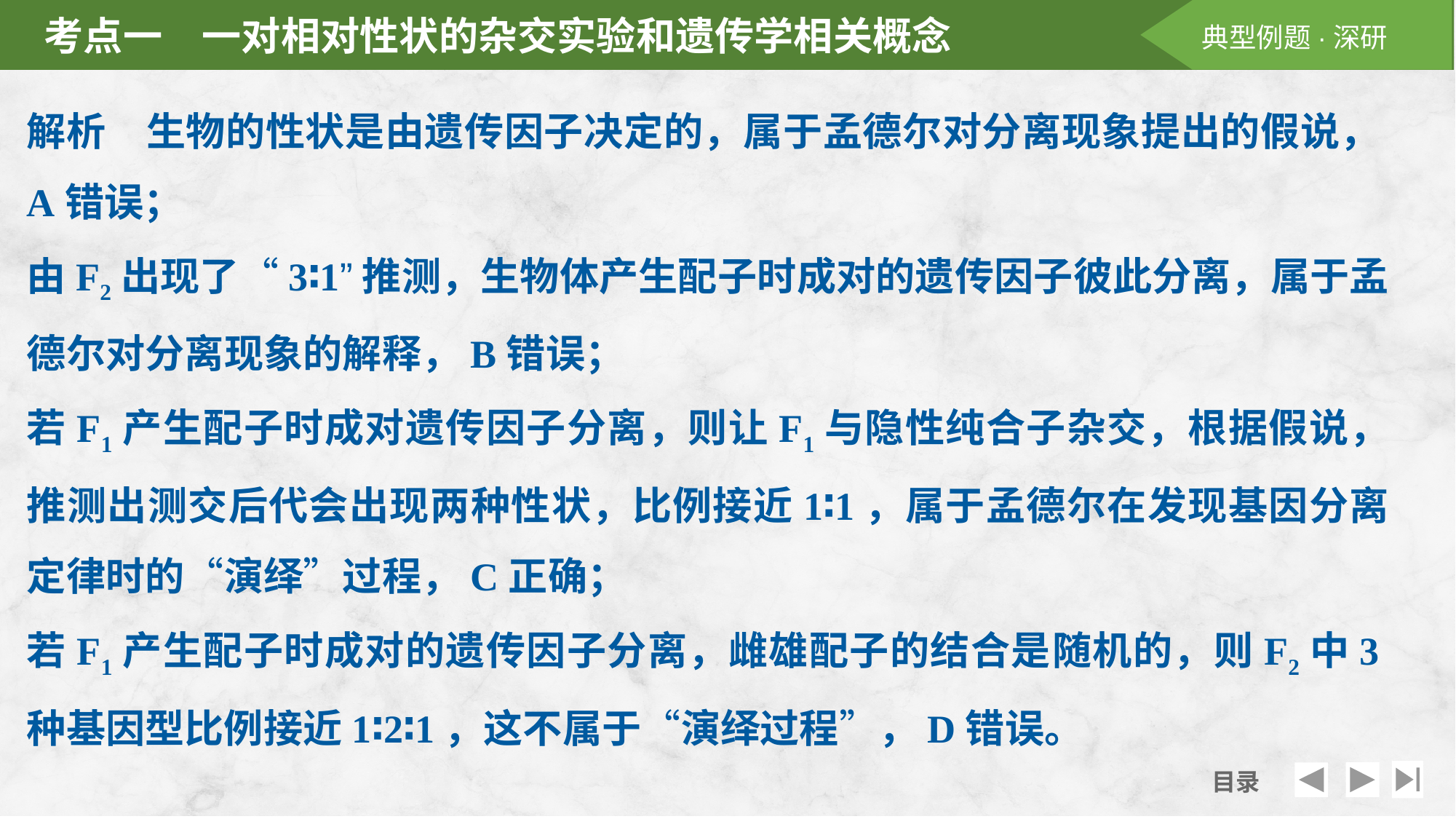

解析　生物的性状是由遗传因子决定的，属于孟德尔对分离现象提出的假说，A错误；
由F2出现了“3∶1”推测，生物体产生配子时成对的遗传因子彼此分离，属于孟德尔对分离现象的解释，B错误；
若F1产生配子时成对遗传因子分离，则让F1与隐性纯合子杂交，根据假说，推测出测交后代会出现两种性状，比例接近1∶1，属于孟德尔在发现基因分离定律时的“演绎”过程，C正确；
若F1产生配子时成对的遗传因子分离，雌雄配子的结合是随机的，则F2中3种基因型比例接近1∶2∶1，这不属于“演绎过程”，D错误。